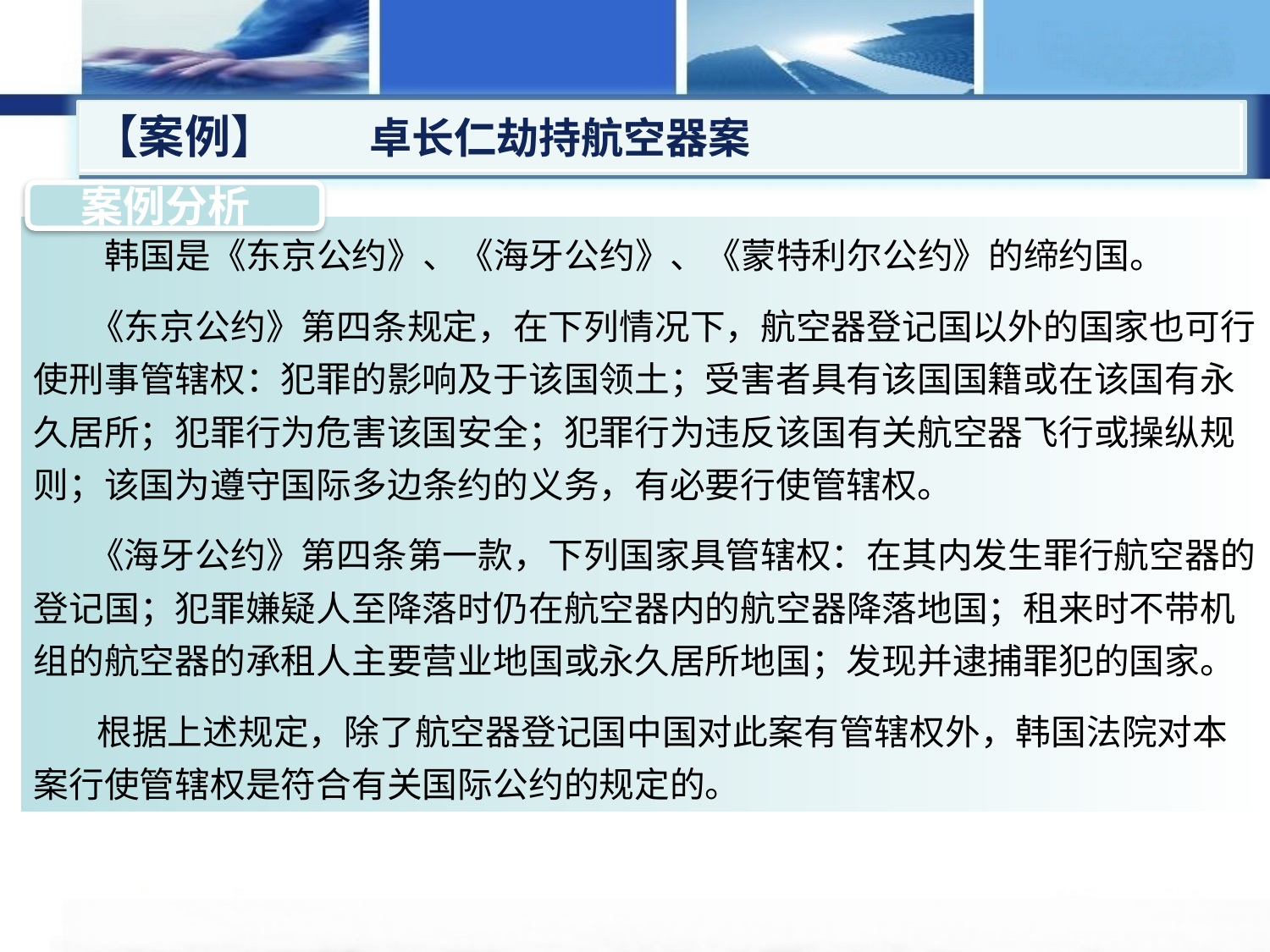

【案例】         卓长仁劫持航空器案
              案例分析
        韩国是《东京公约》、《海牙公约》、《蒙特利尔公约》的缔约国。
      《东京公约》第四条规定，在下列情况下，航空器登记国以外的国家也可行使刑事管辖权：犯罪的影响及于该国领土；受害者具有该国国籍或在该国有永久居所；犯罪行为危害该国安全；犯罪行为违反该国有关航空器飞行或操纵规则；该国为遵守国际多边条约的义务，有必要行使管辖权。
      《海牙公约》第四条第一款，下列国家具管辖权：在其内发生罪行航空器的登记国；犯罪嫌疑人至降落时仍在航空器内的航空器降落地国；租来时不带机组的航空器的承租人主要营业地国或永久居所地国；发现并逮捕罪犯的国家。
       根据上述规定，除了航空器登记国中国对此案有管辖权外，韩国法院对本案行使管辖权是符合有关国际公约的规定的。
16